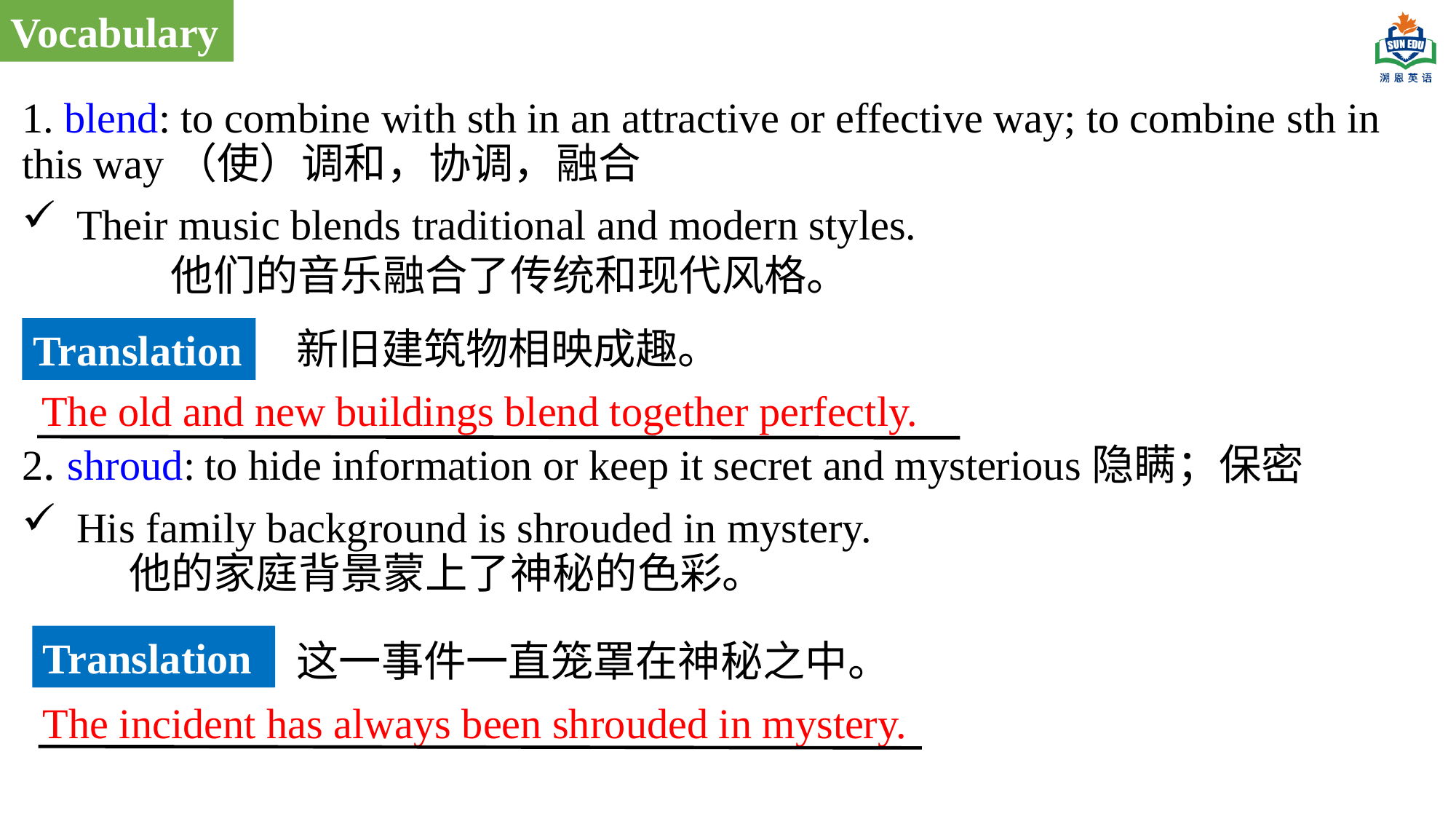

Vocabulary
1. blend: to combine with sth in an attractive or effective way; to combine sth in this way（使）调和，协调，融合
Their music blends traditional and modern styles.                                                        他们的音乐融合了传统和现代风格。

2. shroud: to hide information or keep it secret and mysterious隐瞒；保密
His family background is shrouded in mystery.                                                         他的家庭背景蒙上了神秘的色彩。
新旧建筑物相映成趣。
Translation
The old and new buildings blend together perfectly.
Translation
这一事件一直笼罩在神秘之中。
The incident has always been shrouded in mystery.